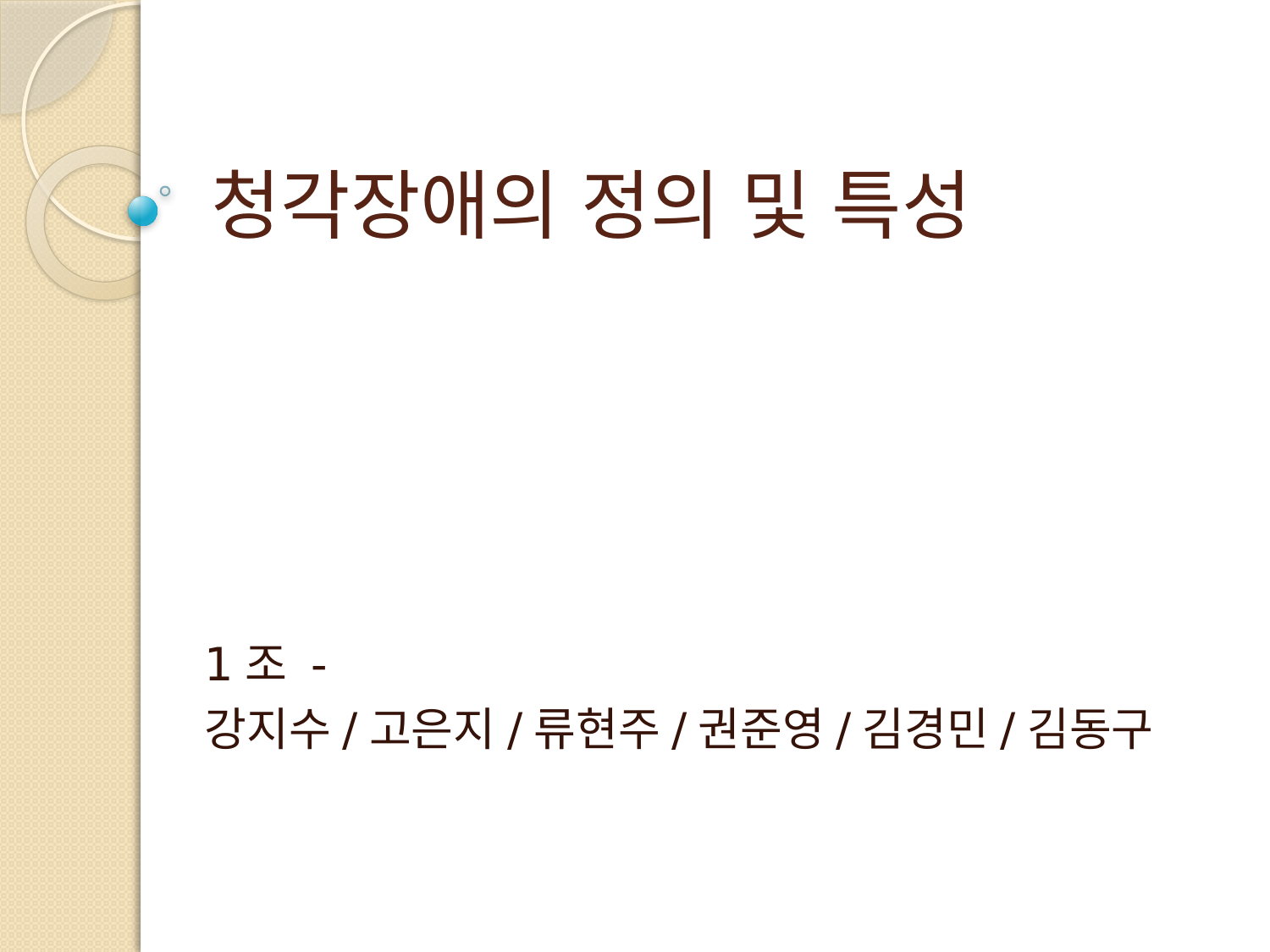

# 청각장애의 정의 및 특성
1조 -
강지수/고은지/류현주/권준영/김경민/김동구